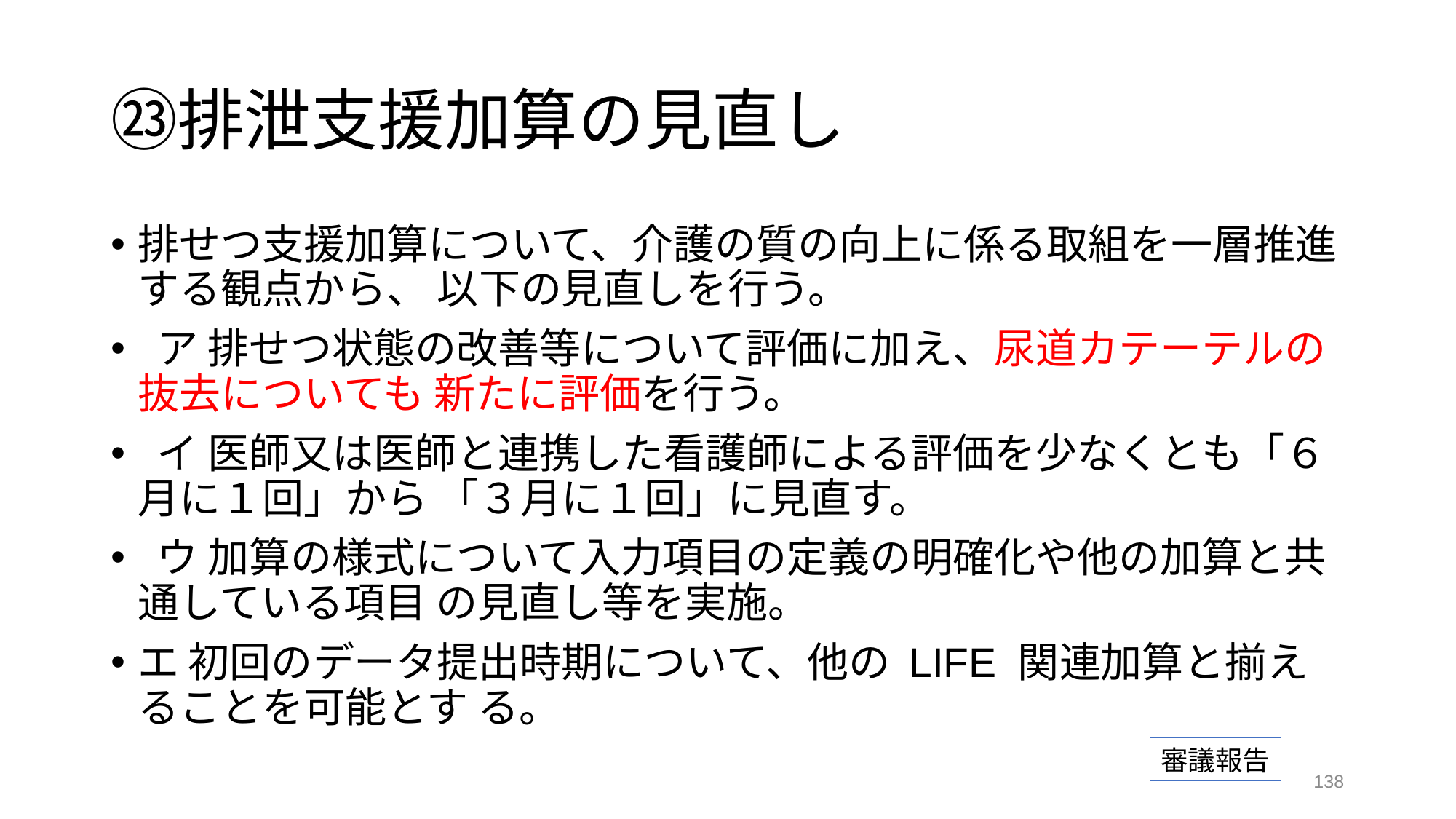

# ㉓排泄支援加算の見直し
排せつ支援加算について、介護の質の向上に係る取組を一層推進する観点から、 以下の見直しを行う。
 ア 排せつ状態の改善等について評価に加え、尿道カテーテルの抜去についても 新たに評価を行う。
 イ 医師又は医師と連携した看護師による評価を少なくとも「６月に１回」から 「３月に１回」に見直す。
 ウ 加算の様式について入力項目の定義の明確化や他の加算と共通している項目 の見直し等を実施。
エ 初回のデータ提出時期について、他の LIFE 関連加算と揃えることを可能とす る。
審議報告
138